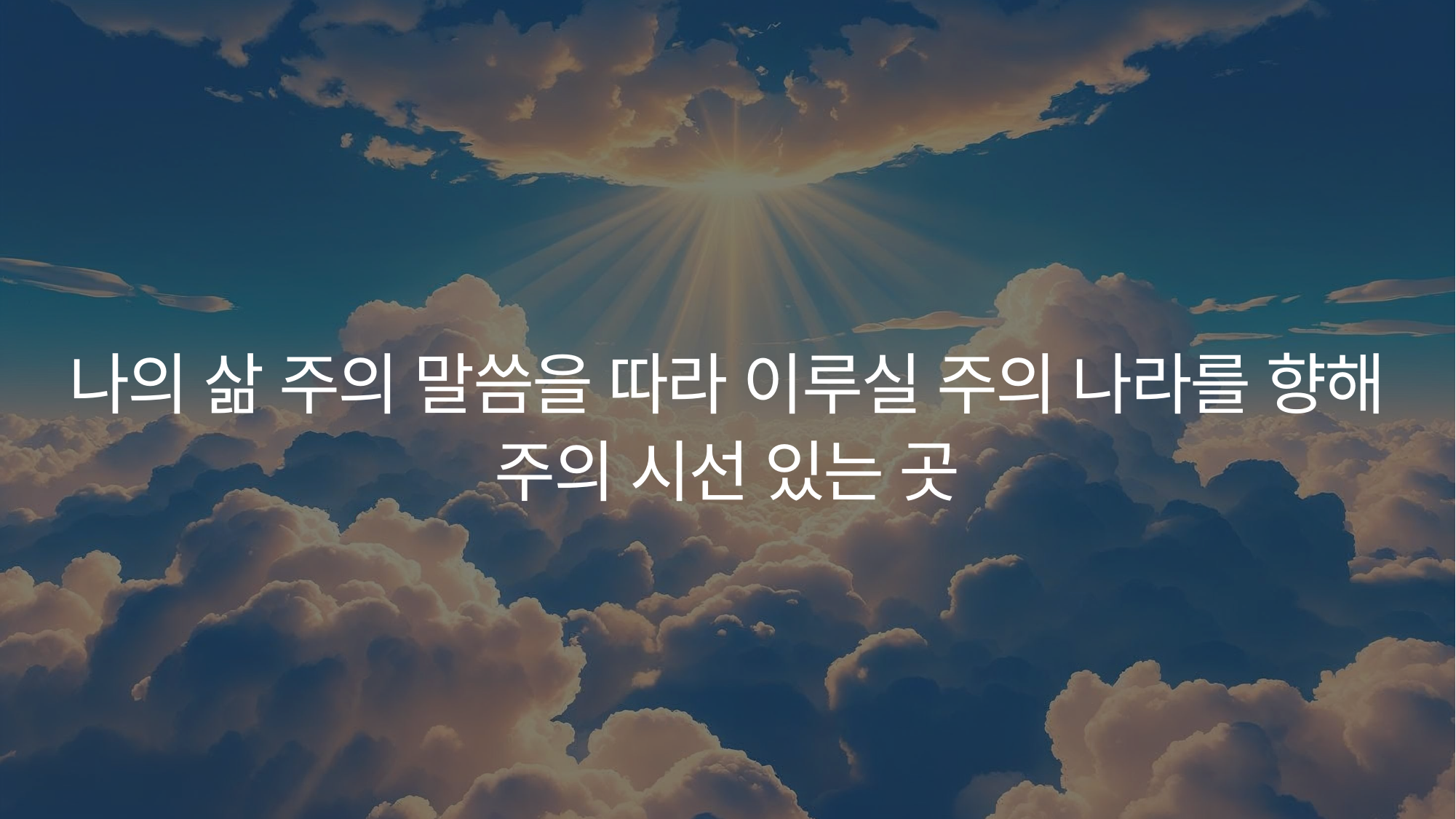

나의 삶 주의 말씀을 따라 이루실 주의 나라를 향해
주의 시선 있는 곳